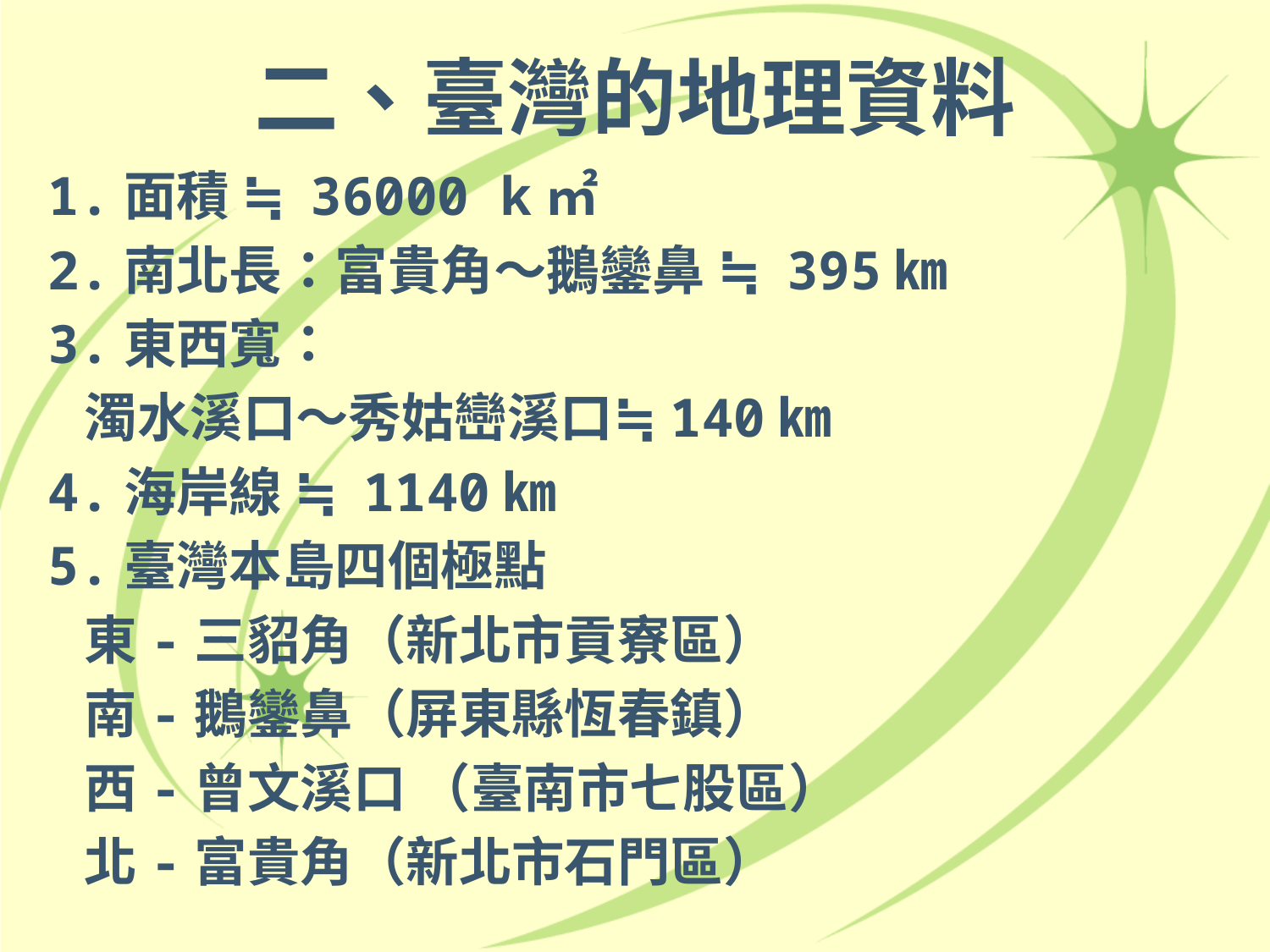

二、臺灣的地理資料
1.面積 ≒ 36000 k㎡
2.南北長：富貴角～鵝鑾鼻 ≒ 395㎞
3.東西寬：
  濁水溪口～秀姑巒溪口≒140㎞
4.海岸線 ≒ 1140㎞
5.臺灣本島四個極點
  東-三貂角（新北市貢寮區）
  南-鵝鑾鼻（屏東縣恆春鎮）
  西-曾文溪口 （臺南市七股區）
  北-富貴角（新北市石門區）